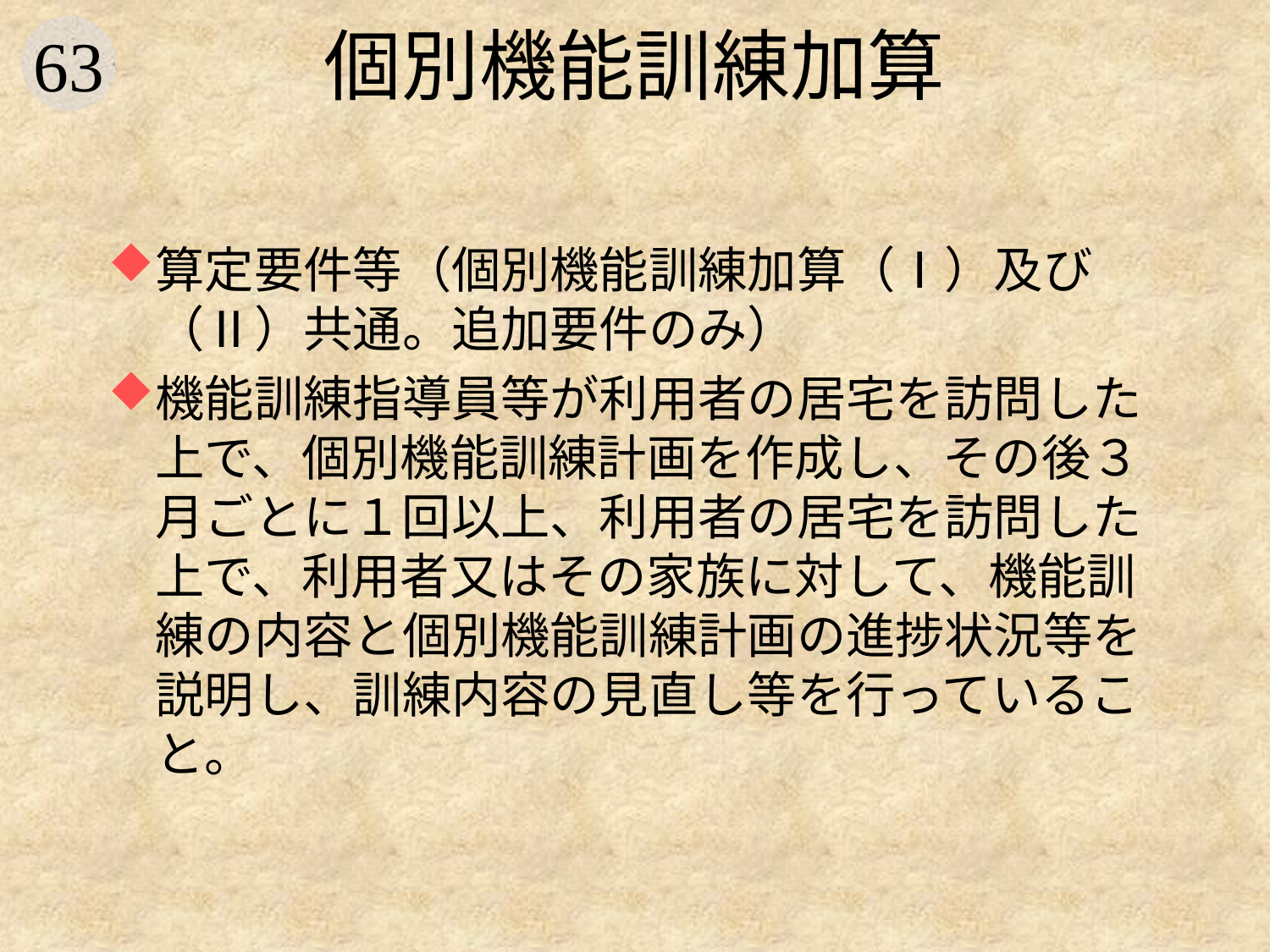

# 個別機能訓練加算
算定要件等（個別機能訓練加算（Ⅰ）及び（Ⅱ）共通。追加要件のみ）
機能訓練指導員等が利用者の居宅を訪問した上で、個別機能訓練計画を作成し、その後３月ごとに１回以上、利用者の居宅を訪問した上で、利用者又はその家族に対して、機能訓練の内容と個別機能訓練計画の進捗状況等を説明し、訓練内容の見直し等を行っていること。